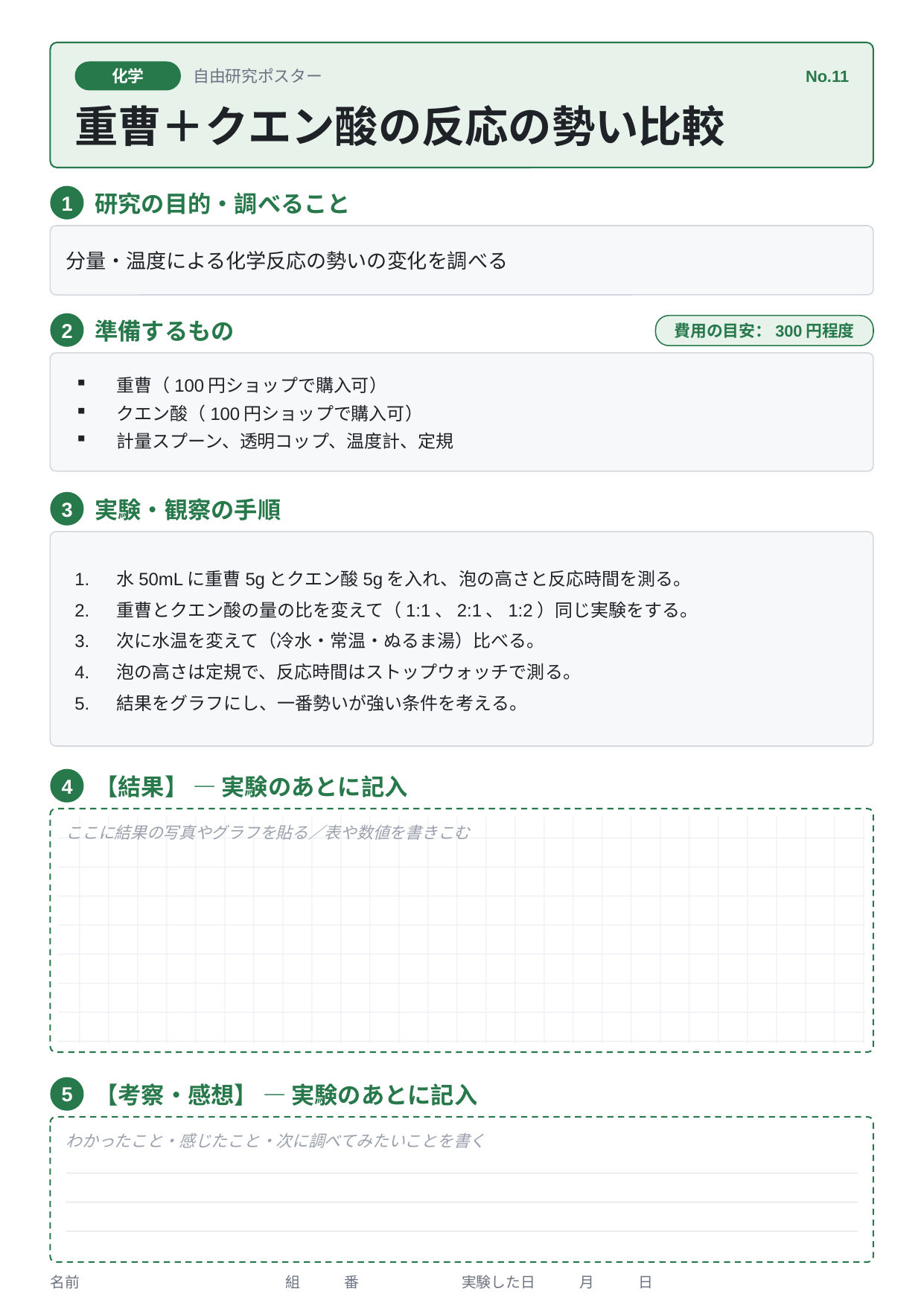

化学
自由研究ポスター
No.11
重曹＋クエン酸の反応の勢い比較
研究の目的・調べること

1

分量・温度による化学反応の勢いの変化を調べる
準備するもの

2

費用の目安：300円程度

重曹（100円ショップで購入可）
クエン酸（100円ショップで購入可）
計量スプーン、透明コップ、温度計、定規
実験・観察の手順

3

水50mLに重曹5gとクエン酸5gを入れ、泡の高さと反応時間を測る。
重曹とクエン酸の量の比を変えて（1:1、2:1、1:2）同じ実験をする。
次に水温を変えて（冷水・常温・ぬるま湯）比べる。
泡の高さは定規で、反応時間はストップウォッチで測る。
結果をグラフにし、一番勢いが強い条件を考える。
【結果】 — 実験のあとに記入

4

ここに結果の写真やグラフを貼る／表や数値を書きこむ

【考察・感想】 — 実験のあとに記入

5

わかったこと・感じたこと・次に調べてみたいことを書く

名前　　　　　　　　　　　　　　組　　　番　　　　　　　実験した日　　　月　　　日